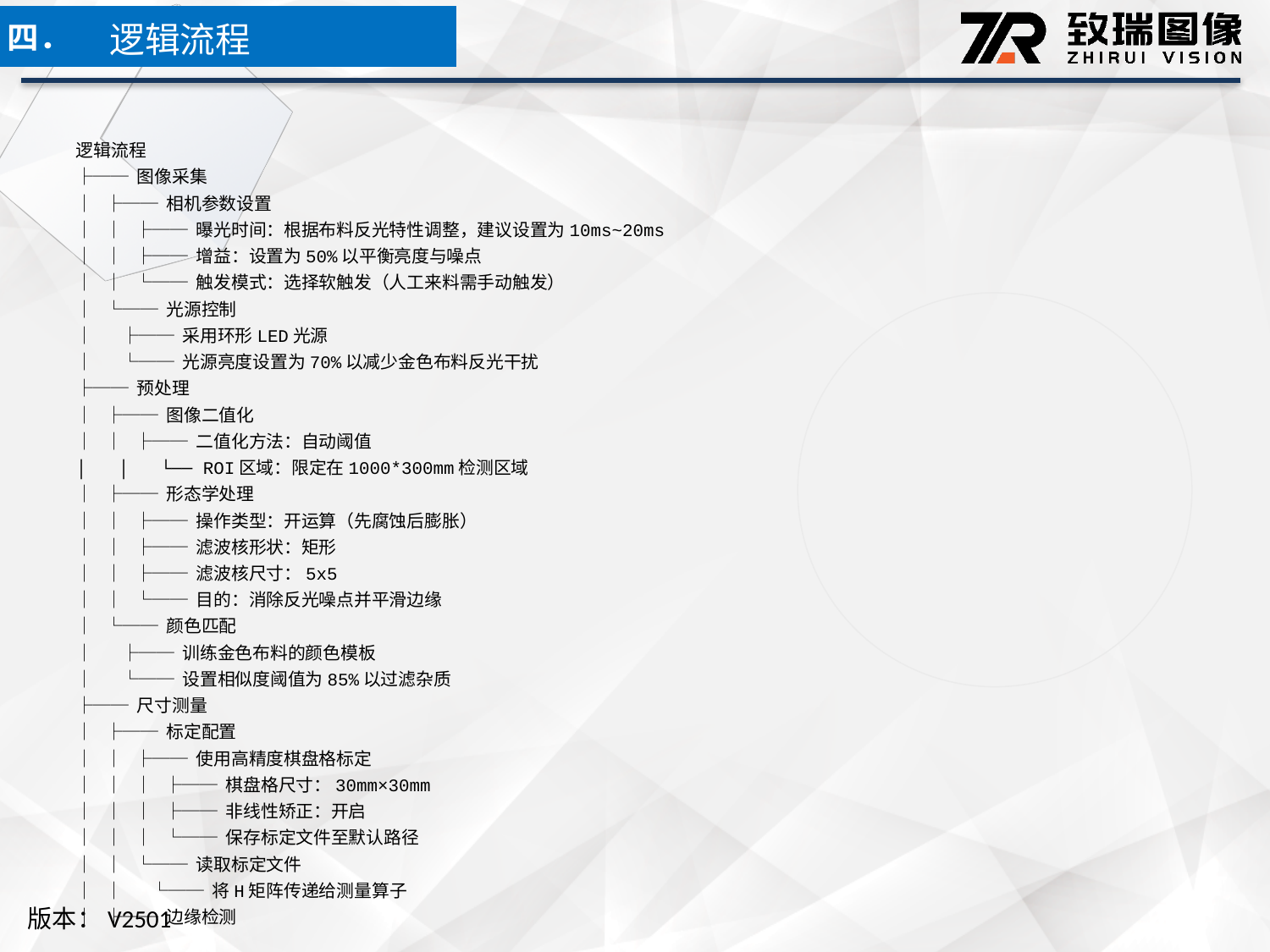

逻辑流程
四．

逻辑流程
├── 图像采集
│   ├── 相机参数设置
│   │   ├── 曝光时间：根据布料反光特性调整，建议设置为10ms~20ms
│   │   ├── 增益：设置为50%以平衡亮度与噪点
│   │   └── 触发模式：选择软触发（人工来料需手动触发）
│   └── 光源控制
│       ├── 采用环形LED光源
│       └── 光源亮度设置为70%以减少金色布料反光干扰
├── 预处理
│   ├── 图像二值化
│   │   ├── 二值化方法：自动阈值
│   │   └── ROI区域：限定在1000*300mm检测区域
│   ├── 形态学处理
│   │   ├── 操作类型：开运算（先腐蚀后膨胀）
│   │   ├── 滤波核形状：矩形
│   │   ├── 滤波核尺寸：5x5
│   │   └── 目的：消除反光噪点并平滑边缘
│   └── 颜色匹配
│       ├── 训练金色布料的颜色模板
│       └── 设置相似度阈值为85%以过滤杂质
├── 尺寸测量
│   ├── 标定配置
│   │   ├── 使用高精度棋盘格标定
│   │   │   ├── 棋盘格尺寸：30mm×30mm
│   │   │   ├── 非线性矫正：开启
│   │   │   └── 保存标定文件至默认路径
│   │   └── 读取标定文件
│   │       └── 将H矩阵传递给测量算子
│   ├── 边缘检测